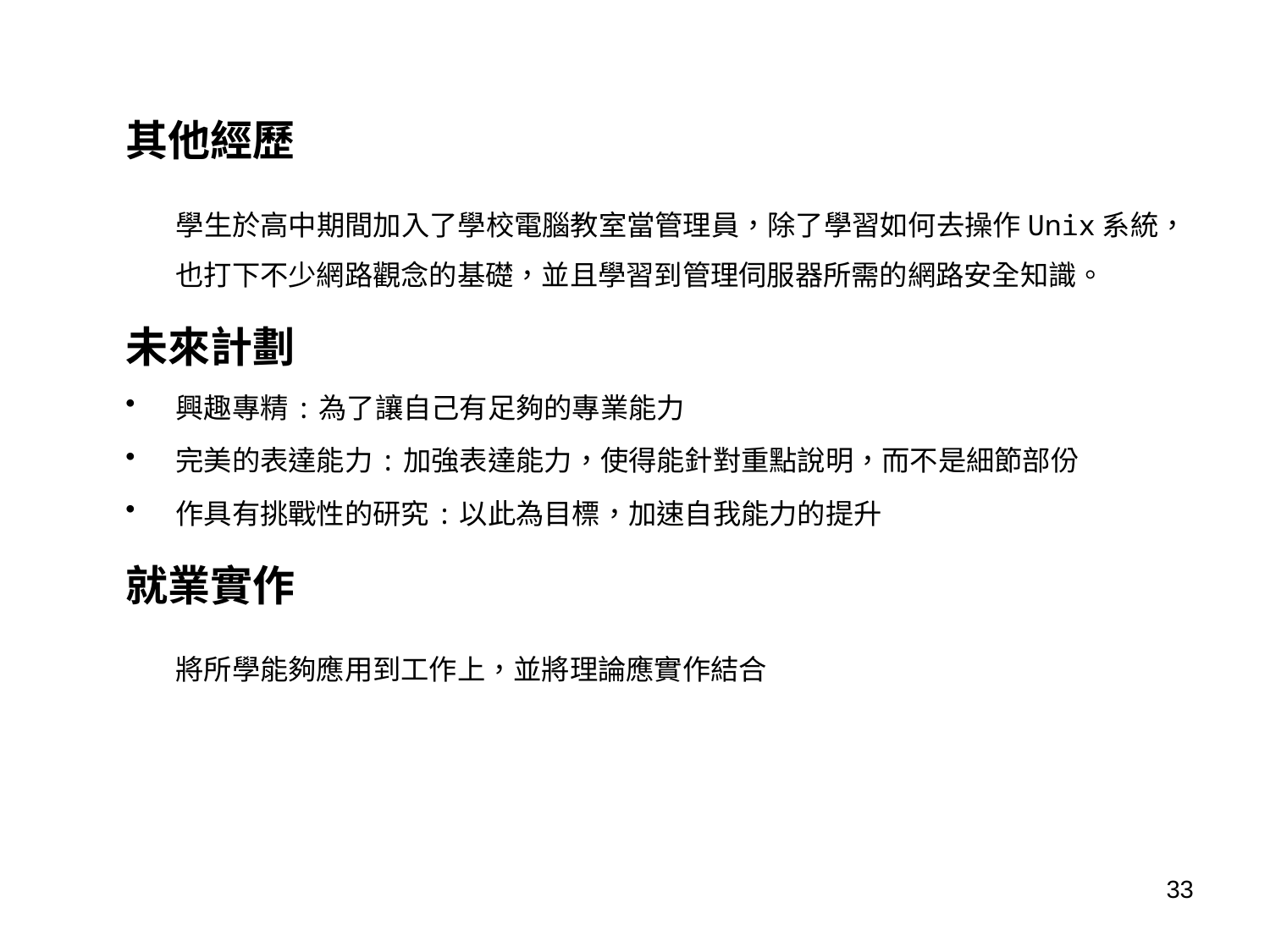

其他經歷
	學生於高中期間加入了學校電腦教室當管理員，除了學習如何去操作Unix系統，也打下不少網路觀念的基礎，並且學習到管理伺服器所需的網路安全知識。
未來計劃
興趣專精:為了讓自己有足夠的專業能力
完美的表達能力:加強表達能力，使得能針對重點說明，而不是細節部份
作具有挑戰性的研究:以此為目標，加速自我能力的提升
就業實作
	將所學能夠應用到工作上，並將理論應實作結合

33